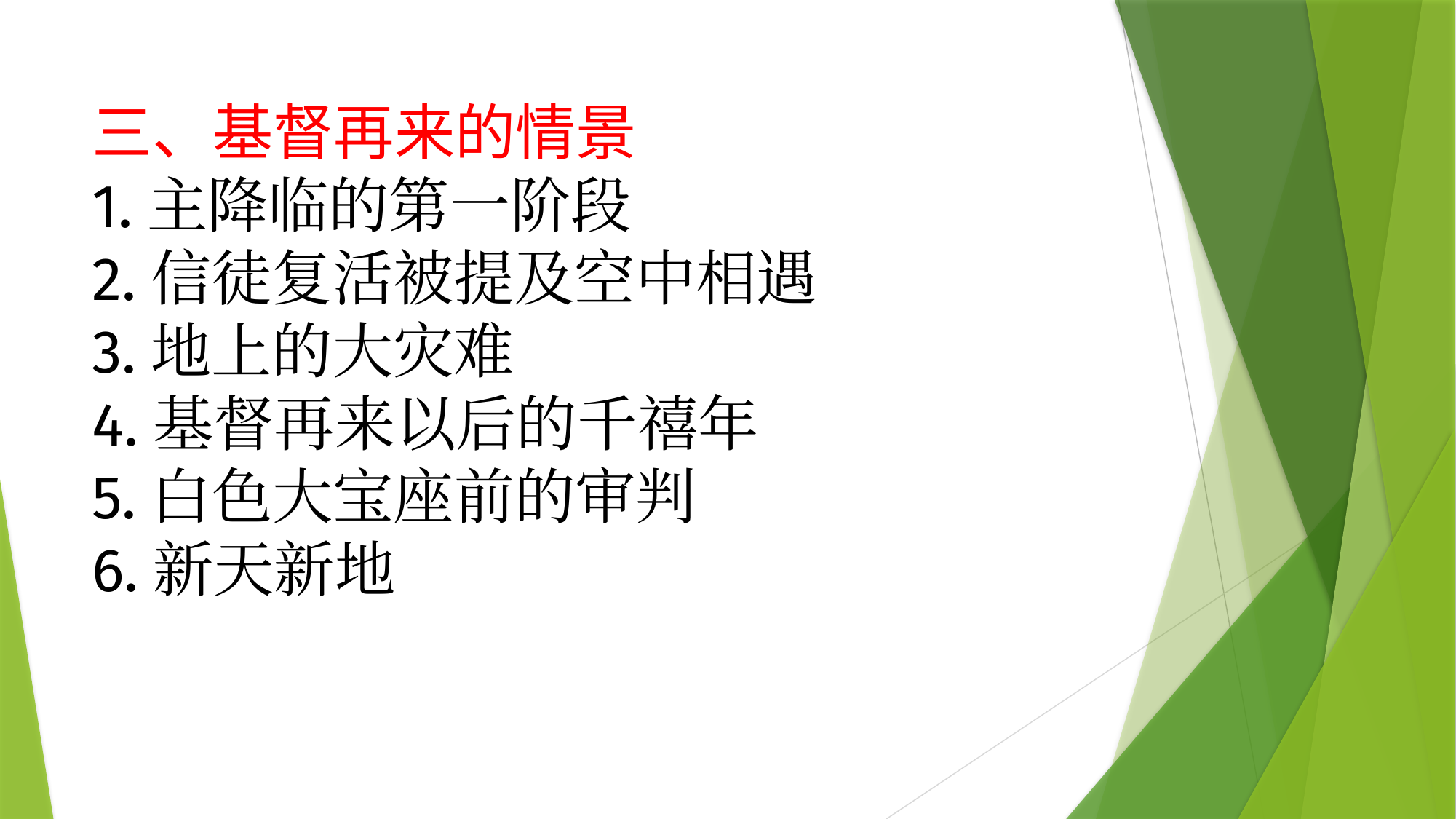

# 三、基督再来的情景 1.主降临的第一阶段 2.信徒复活被提及空中相遇 3.地上的大灾难 4.基督再来以后的千禧年 5.白色大宝座前的审判 6.新天新地